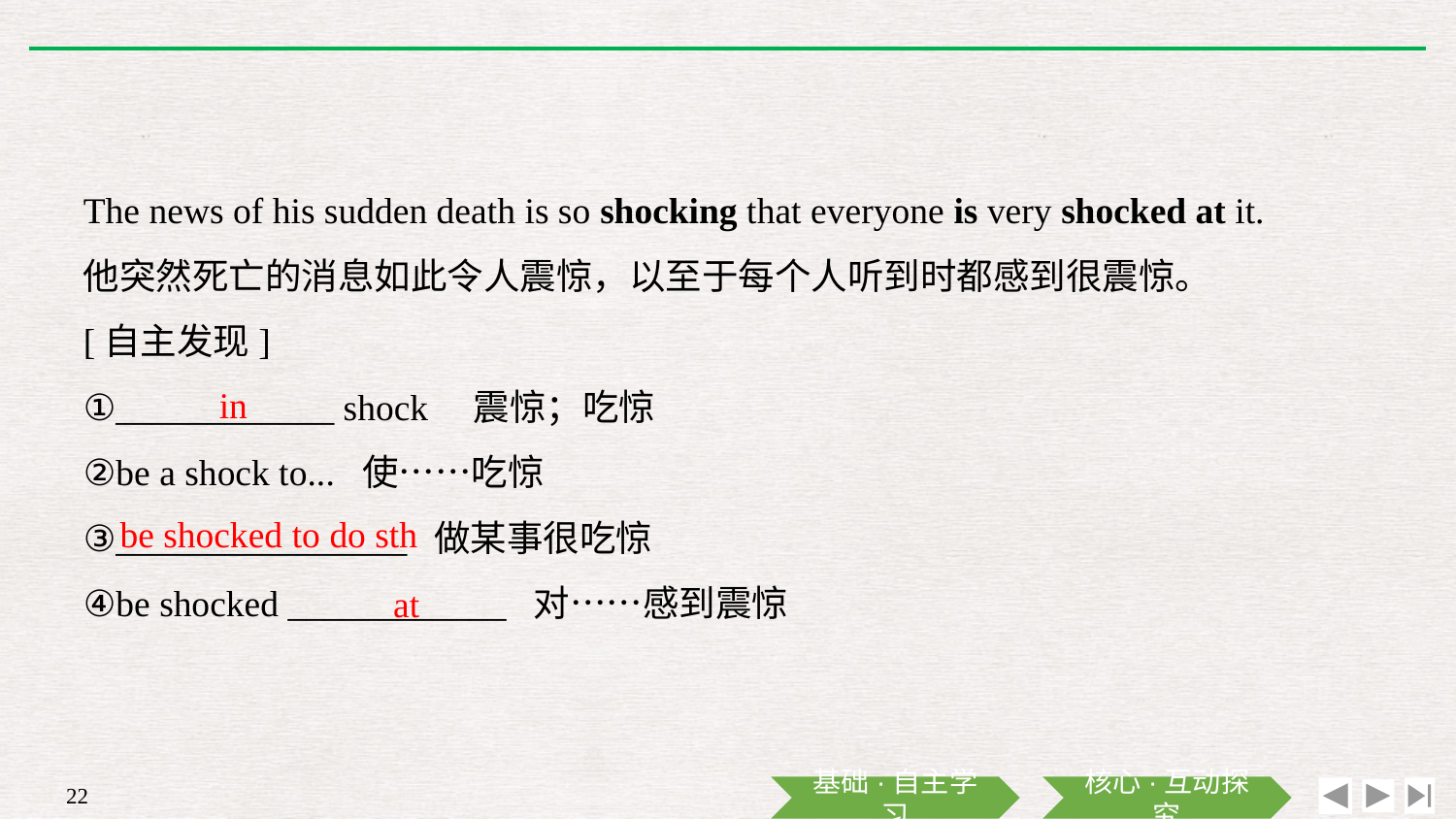

The news of his sudden death is so shocking that everyone is very shocked at it.
他突然死亡的消息如此令人震惊，以至于每个人听到时都感到很震惊。
[自主发现]
①____________ shock　震惊；吃惊
②be a shock to...  使……吃惊
③________________  做某事很吃惊
④be shocked ____________  对……感到震惊
in
be shocked to do sth
at